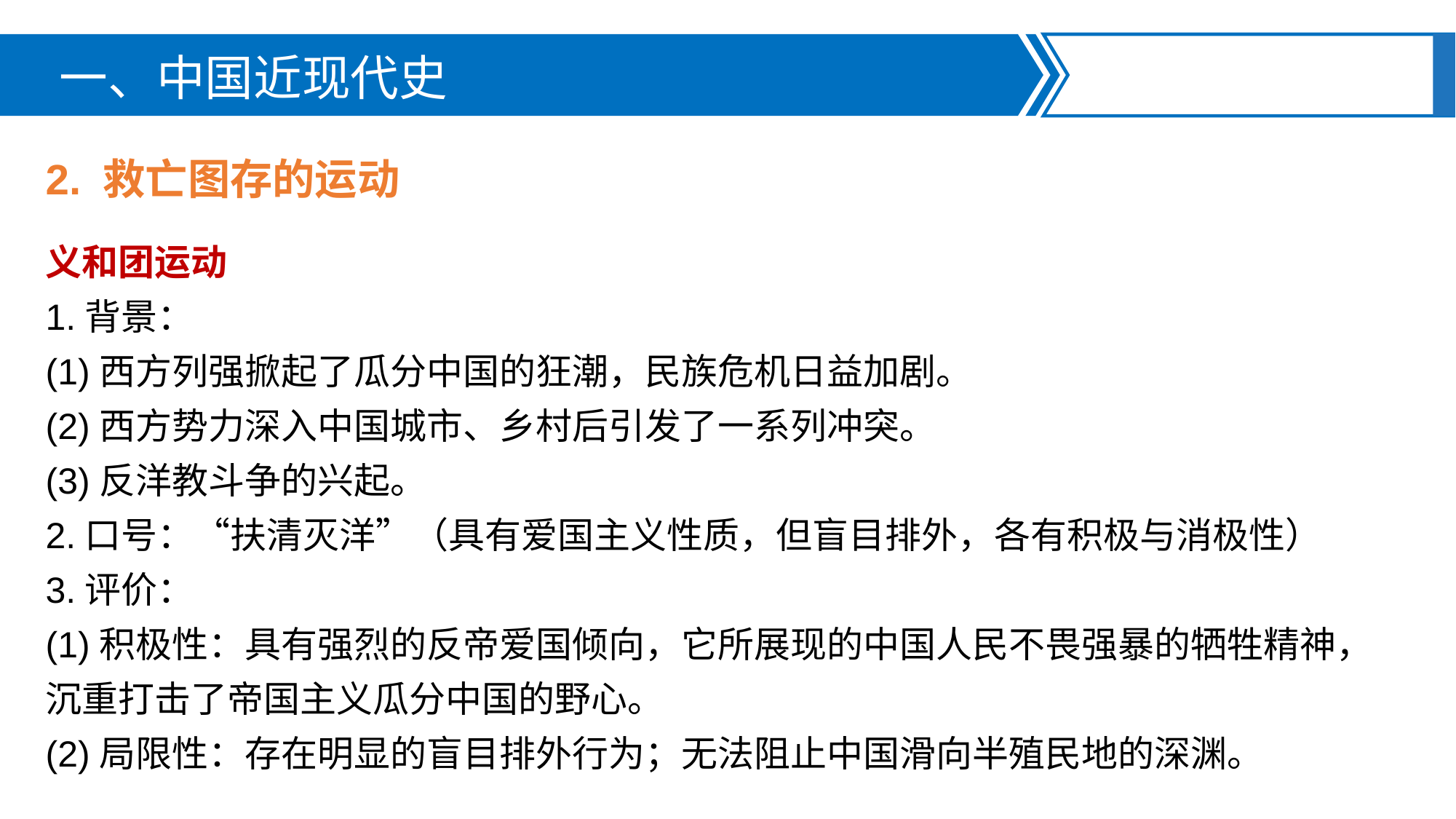

一、中国近现代史
2. 救亡图存的运动
义和团运动
1.背景：
(1)西方列强掀起了瓜分中国的狂潮，民族危机日益加剧。
(2)西方势力深入中国城市、乡村后引发了一系列冲突。
(3)反洋教斗争的兴起。
2.口号：“扶清灭洋”（具有爱国主义性质，但盲目排外，各有积极与消极性）
3.评价：
(1)积极性：具有强烈的反帝爱国倾向，它所展现的中国人民不畏强暴的牺牲精神，沉重打击了帝国主义瓜分中国的野心。
(2)局限性：存在明显的盲目排外行为；无法阻止中国滑向半殖民地的深渊。